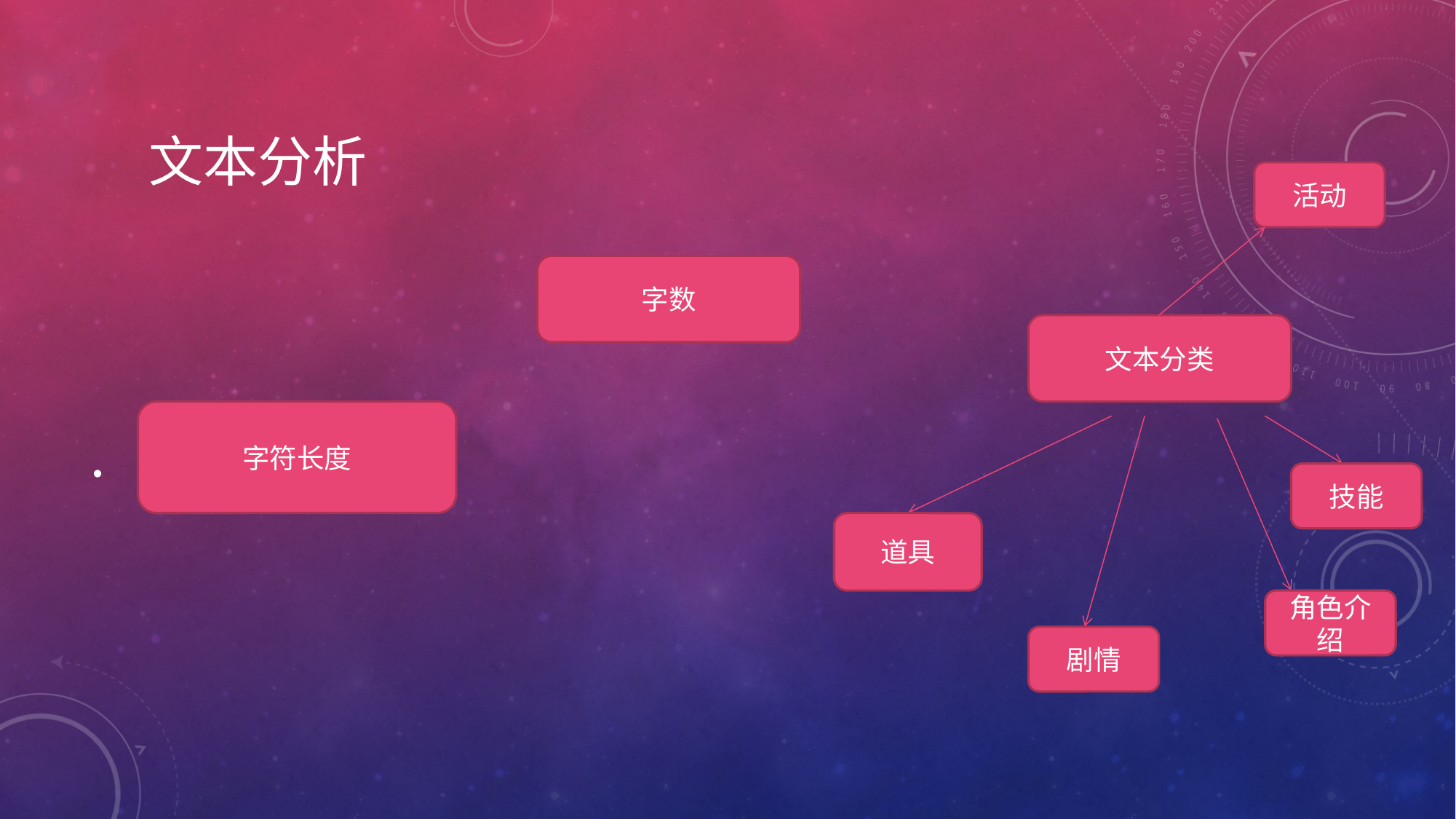

# 文本分析
活动
字数

文本分类
字符长度
技能
道具
角色介绍
剧情